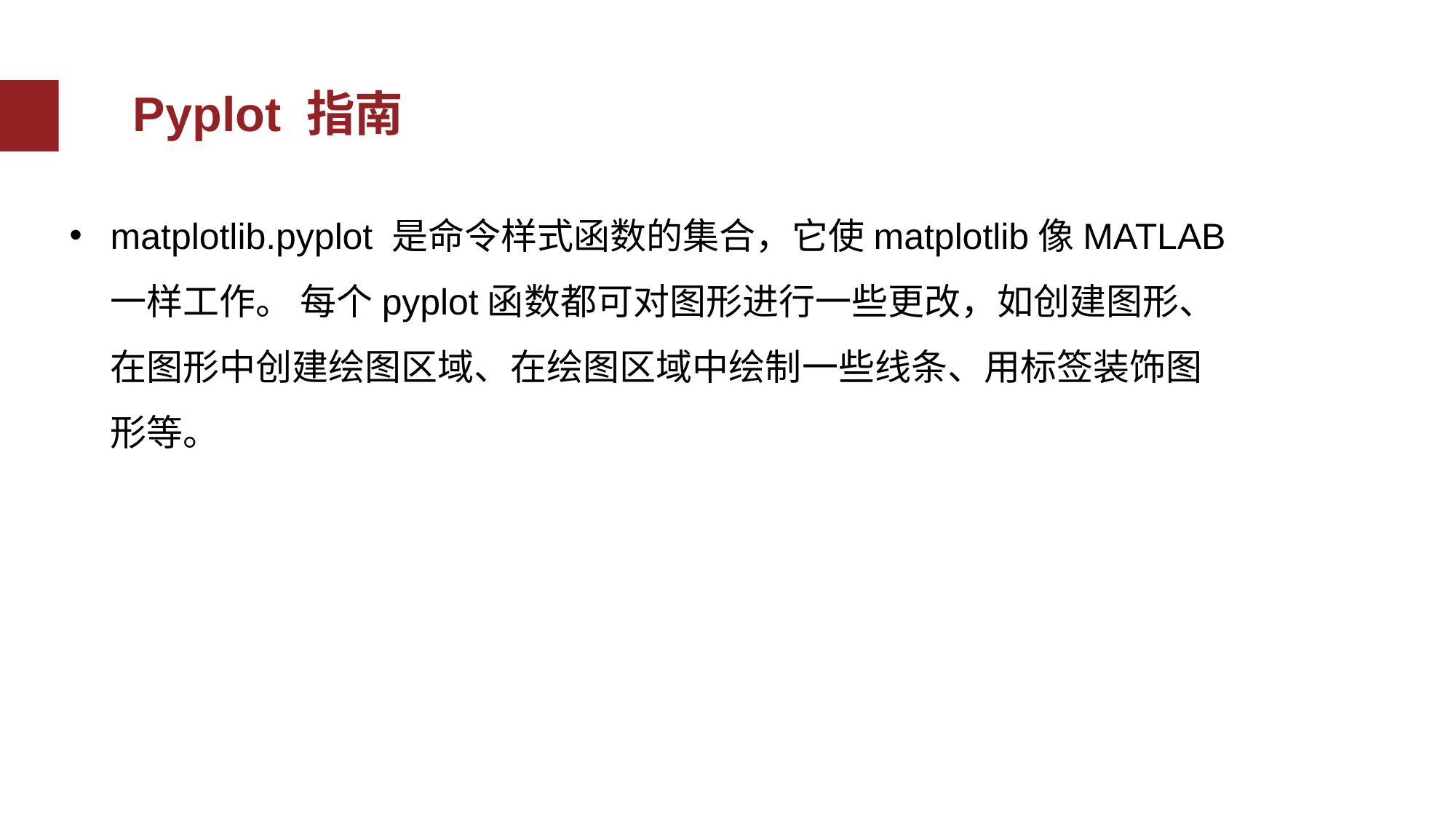

Pyplot 指南

matplotlib.pyplot 是命令样式函数的集合，它使matplotlib像MATLAB一样工作。 每个pyplot函数都可对图形进行一些更改，如创建图形、在图形中创建绘图区域、在绘图区域中绘制一些线条、用标签装饰图形等。